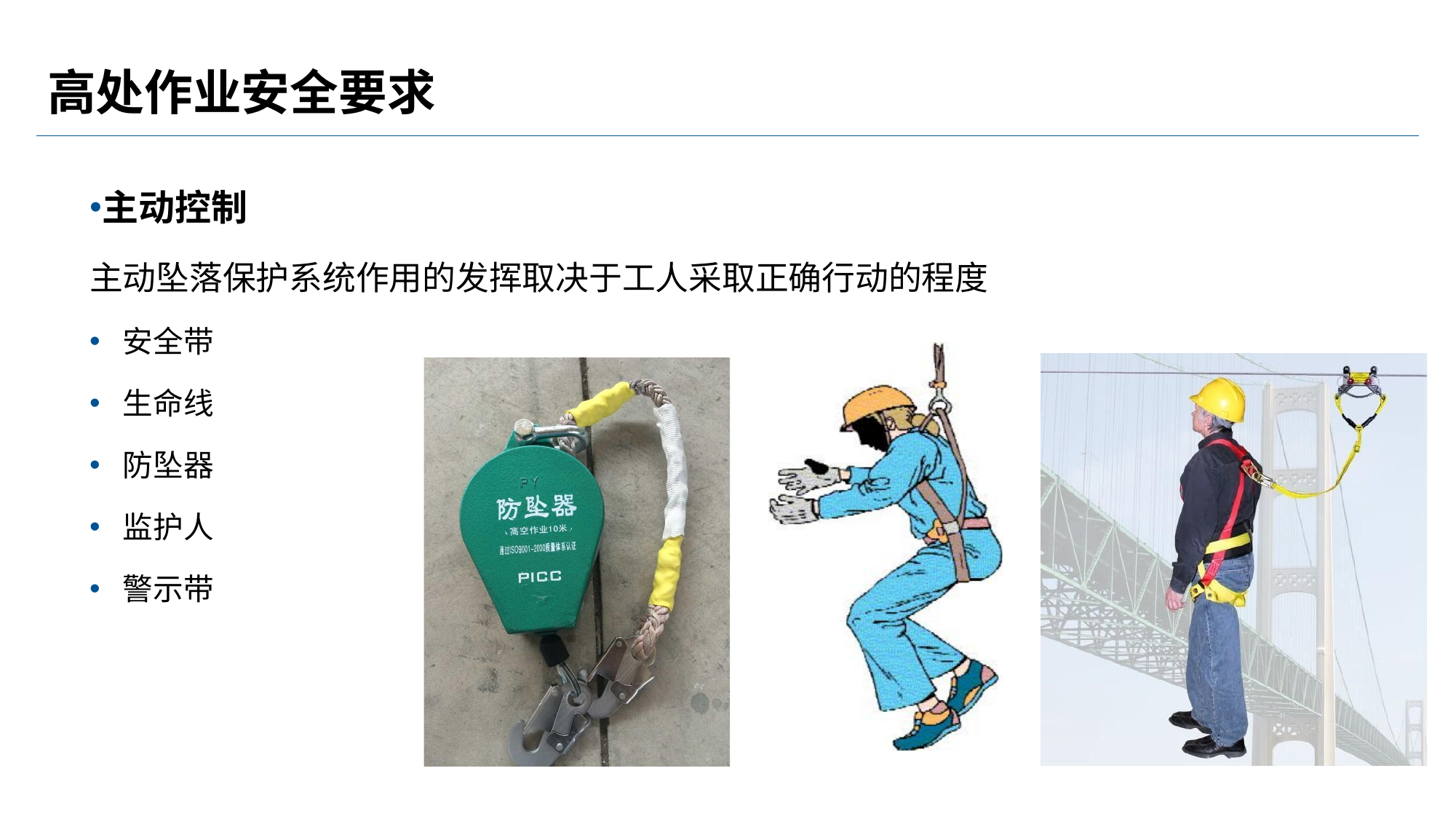

# 高处作业安全要求
主动控制
主动坠落保护系统作用的发挥取决于工人采取正确行动的程度
安全带
生命线
防坠器
监护人
警示带

52